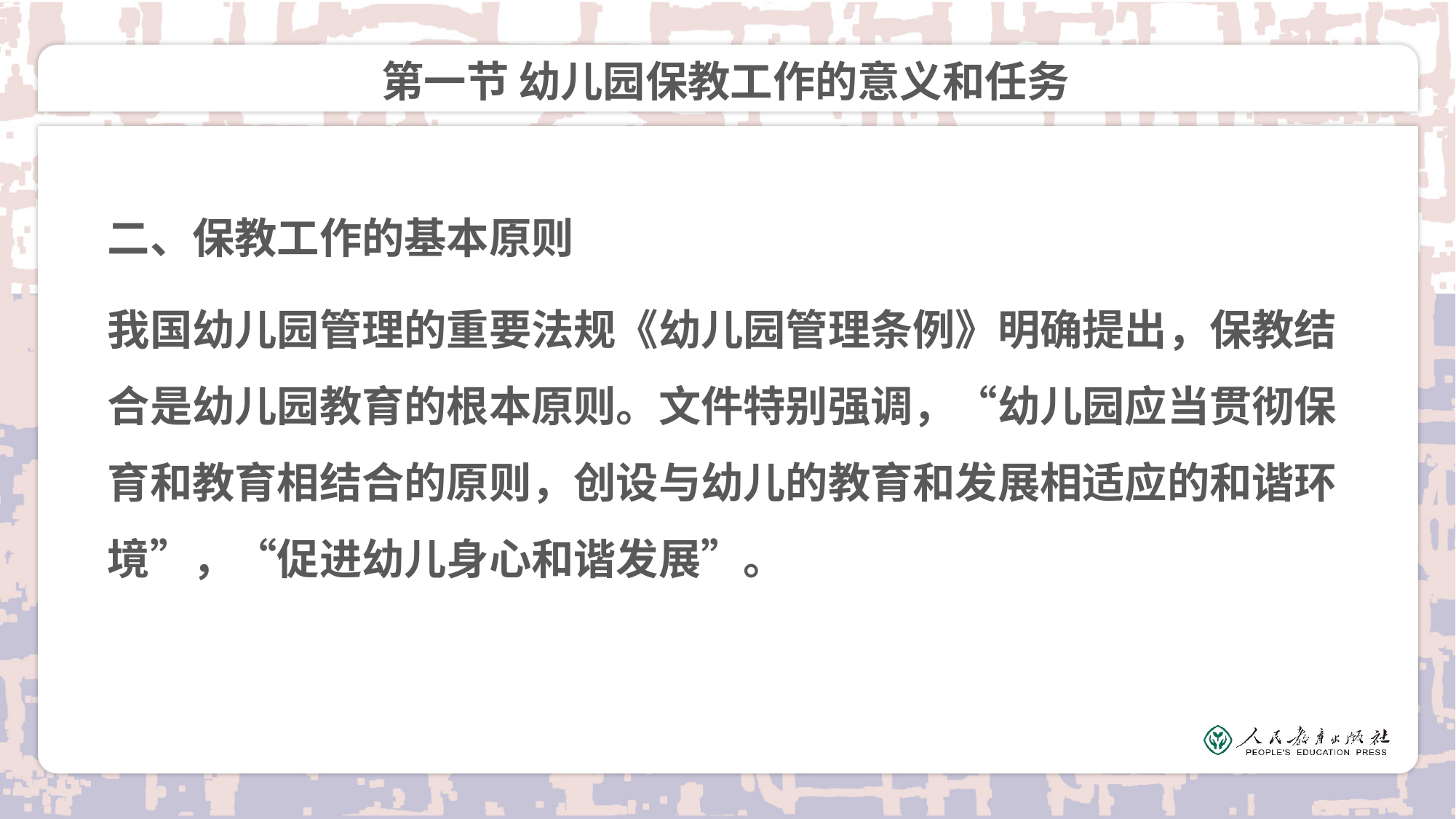

# 第一节 幼儿园保教工作的意义和任务
二、保教工作的基本原则
我国幼儿园管理的重要法规《幼儿园管理条例》明确提出，保教结合是幼儿园教育的根本原则。文件特别强调，“幼儿园应当贯彻保育和教育相结合的原则，创设与幼儿的教育和发展相适应的和谐环境”，“促进幼儿身心和谐发展”。